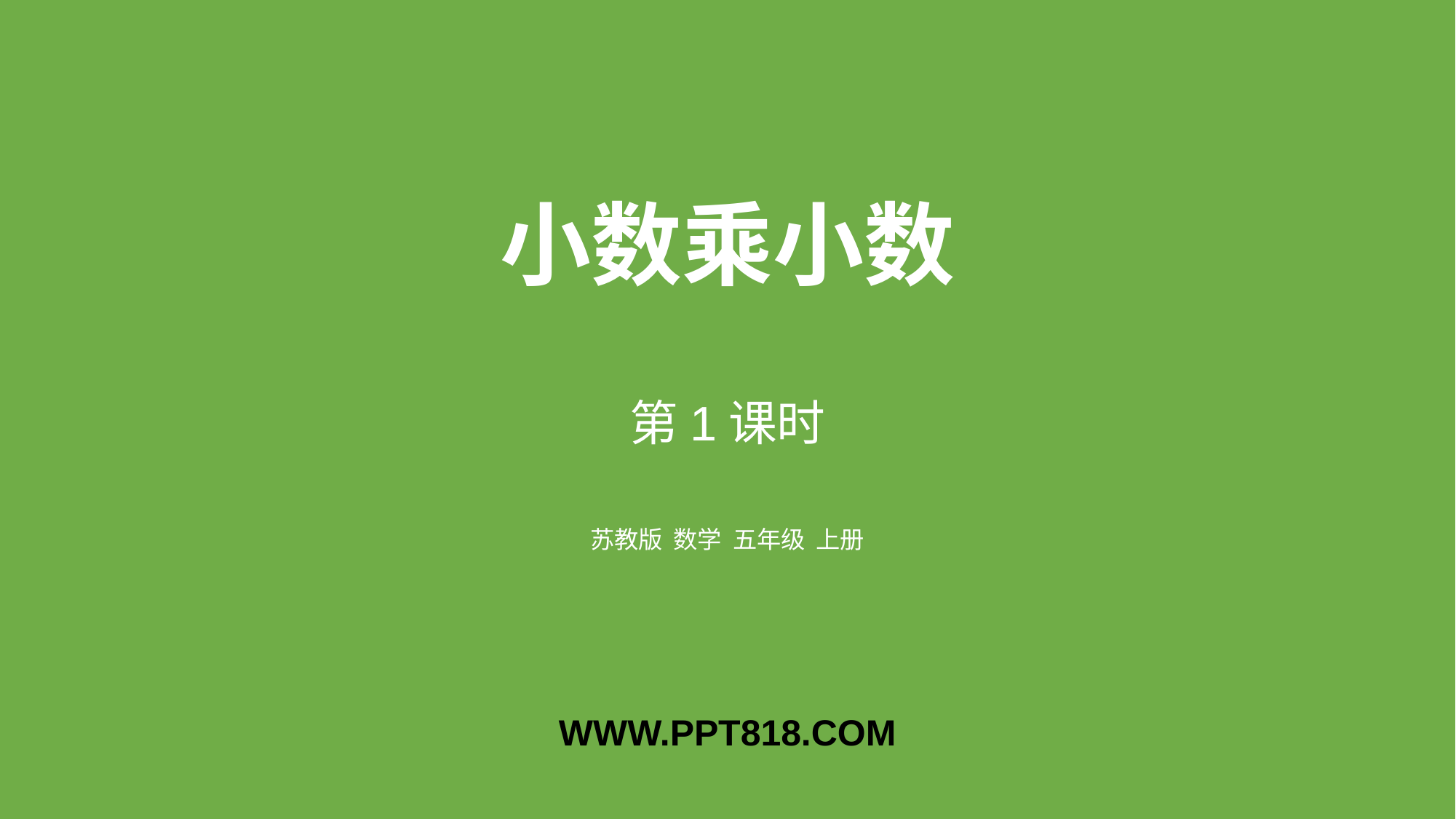

小数乘小数
第1课时
苏教版  数学  五年级  上册
WWW.PPT818.COM